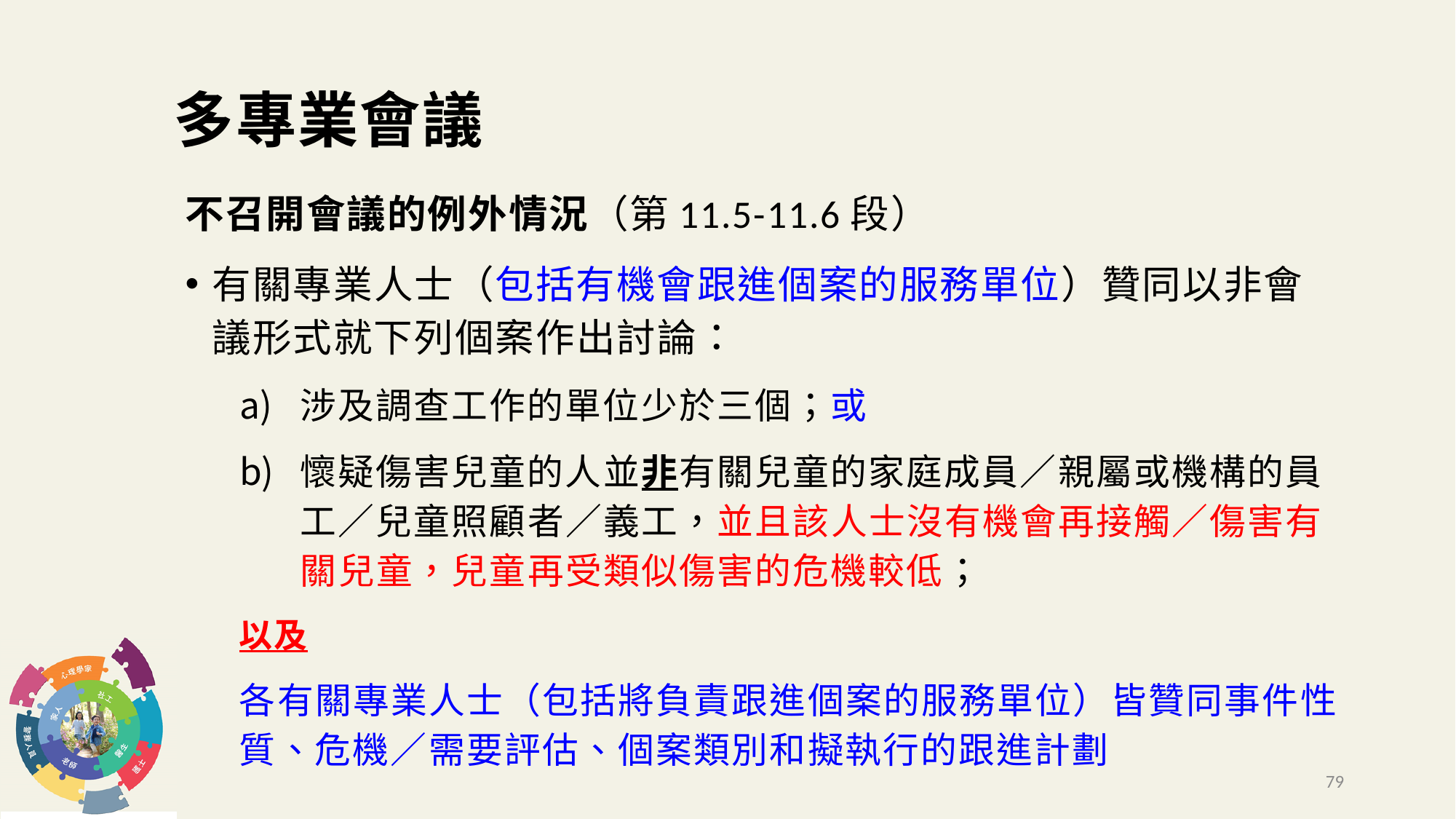

# 多專業會議
不召開會議的例外情況（第11.5-11.6段）
有關專業人士（包括有機會跟進個案的服務單位）贊同以非會議形式就下列個案作出討論：
涉及調查工作的單位少於三個；或
懷疑傷害兒童的人並非有關兒童的家庭成員／親屬或機構的員工／兒童照顧者／義工，並且該人士沒有機會再接觸／傷害有關兒童，兒童再受類似傷害的危機較低；
以及
各有關專業人士（包括將負責跟進個案的服務單位）皆贊同事件性質、危機／需要評估、個案類別和擬執行的跟進計劃

79